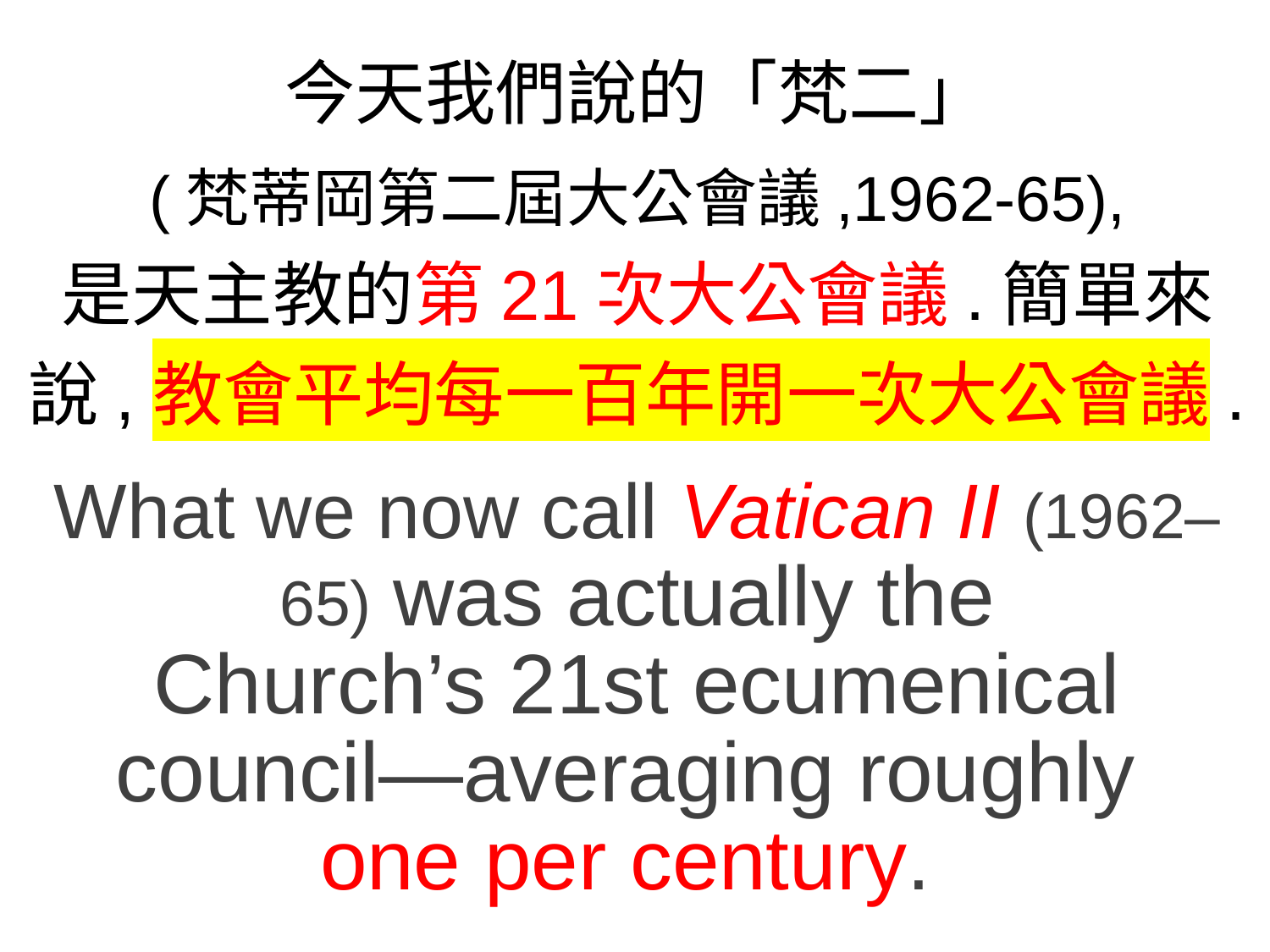

今天我們說的「梵二」
(梵蒂岡第二屆大公會議,1962-65),
是天主教的第21次大公會議.簡單來說,教會平均每一百年開一次大公會議.
What we now call Vatican II (1962–65) was actually the Church’s 21st ecumenical council—averaging roughly
one per century.